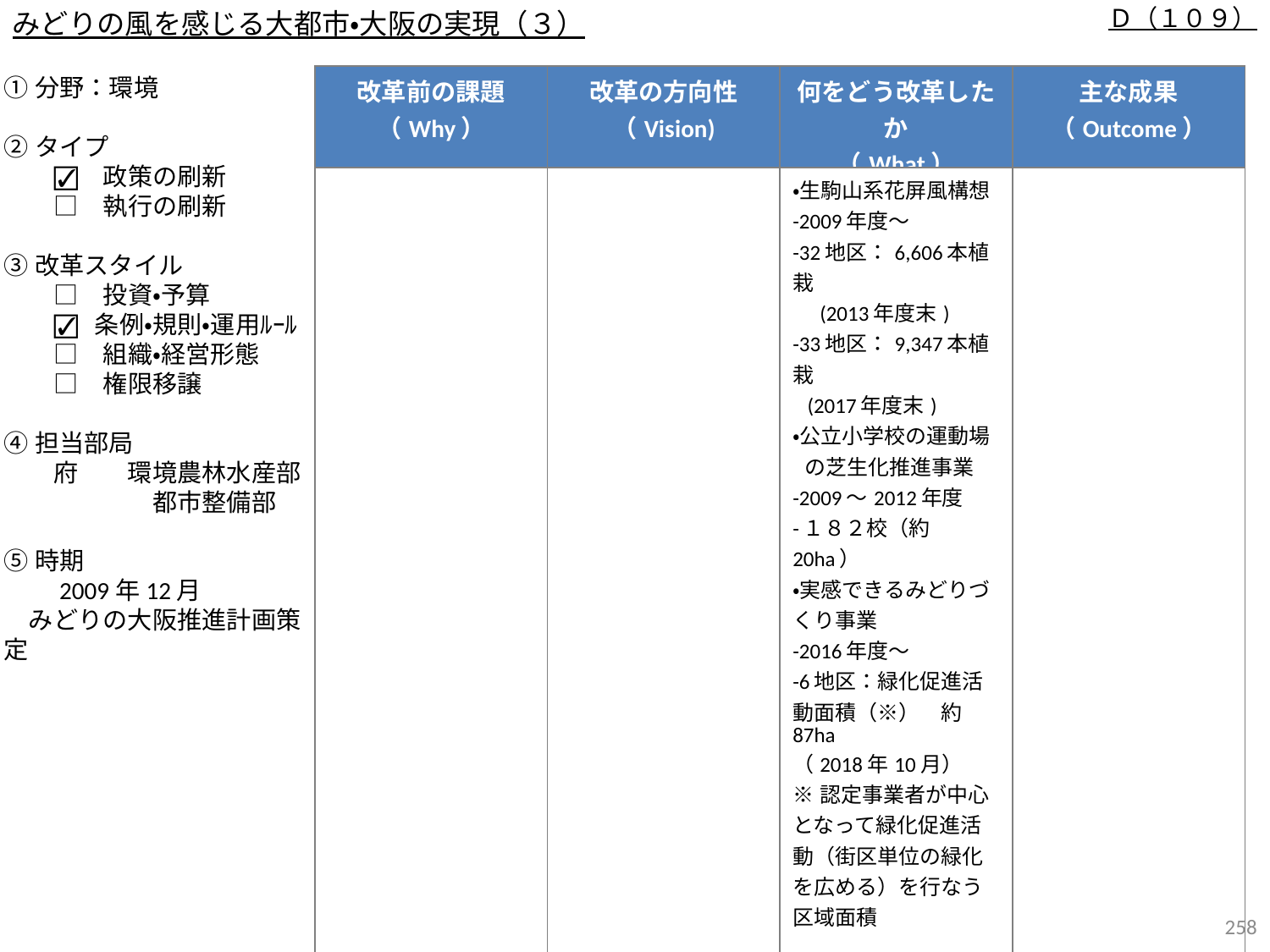

みどりの風を感じる大都市・大阪の実現（３）
Ｄ（１０９）
①分野：環境

②タイプ
　　☑　政策の刷新
　　□　執行の刷新

③改革スタイル
　　□　投資・予算
　　☑   条例・規則・運用ﾙｰﾙ
　　□　組織・経営形態
　　□　権限移譲

④担当部局
　　府　　環境農林水産部
　　　　　　都市整備部

⑤時期
　　2009年12月
　みどりの大阪推進計画策定
| 改革前の課題 （Why） | 改革の方向性 （Vision) | 何をどう改革したか （What） | 主な成果 （Outcome） |
| --- | --- | --- | --- |
|  |  | ・生駒山系花屏風構想 -2009年度～ -32地区：6,606本植栽 　(2013年度末) -33地区：9,347本植栽 (2017年度末) ・公立小学校の運動場の芝生化推進事業 -2009～2012年度 -１８２校（約20ha） ・実感できるみどりづくり事業 -2016年度～ -6地区：緑化促進活動面積（※）　約87ha （2018年10月） ※認定事業者が中心となって緑化促進活動（街区単位の緑化を広める）を行なう区域面積 |  |
258